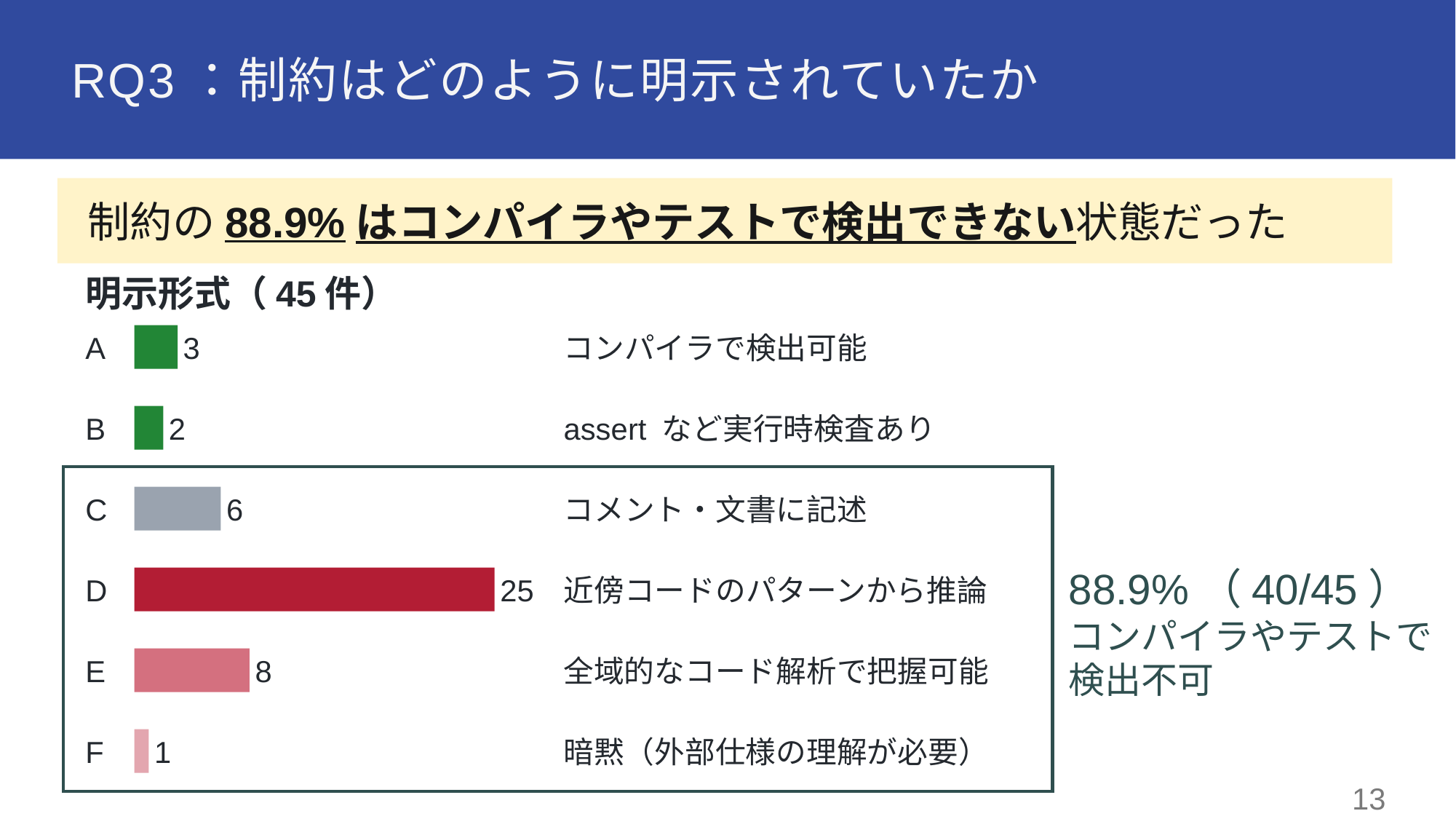

# RQ3：制約はどのように明示されていたか
 制約の88.9%はコンパイラやテストで検出できない状態だった
明示形式（45件）
A
3
コンパイラで検出可能

B
2
assert など実行時検査あり

C
6
コメント・文書に記述

88.9%（40/45）
コンパイラやテストで
検出不可
D
25
近傍コードのパターンから推論

E
8
全域的なコード解析で把握可能

F
1
暗黙（外部仕様の理解が必要）

13